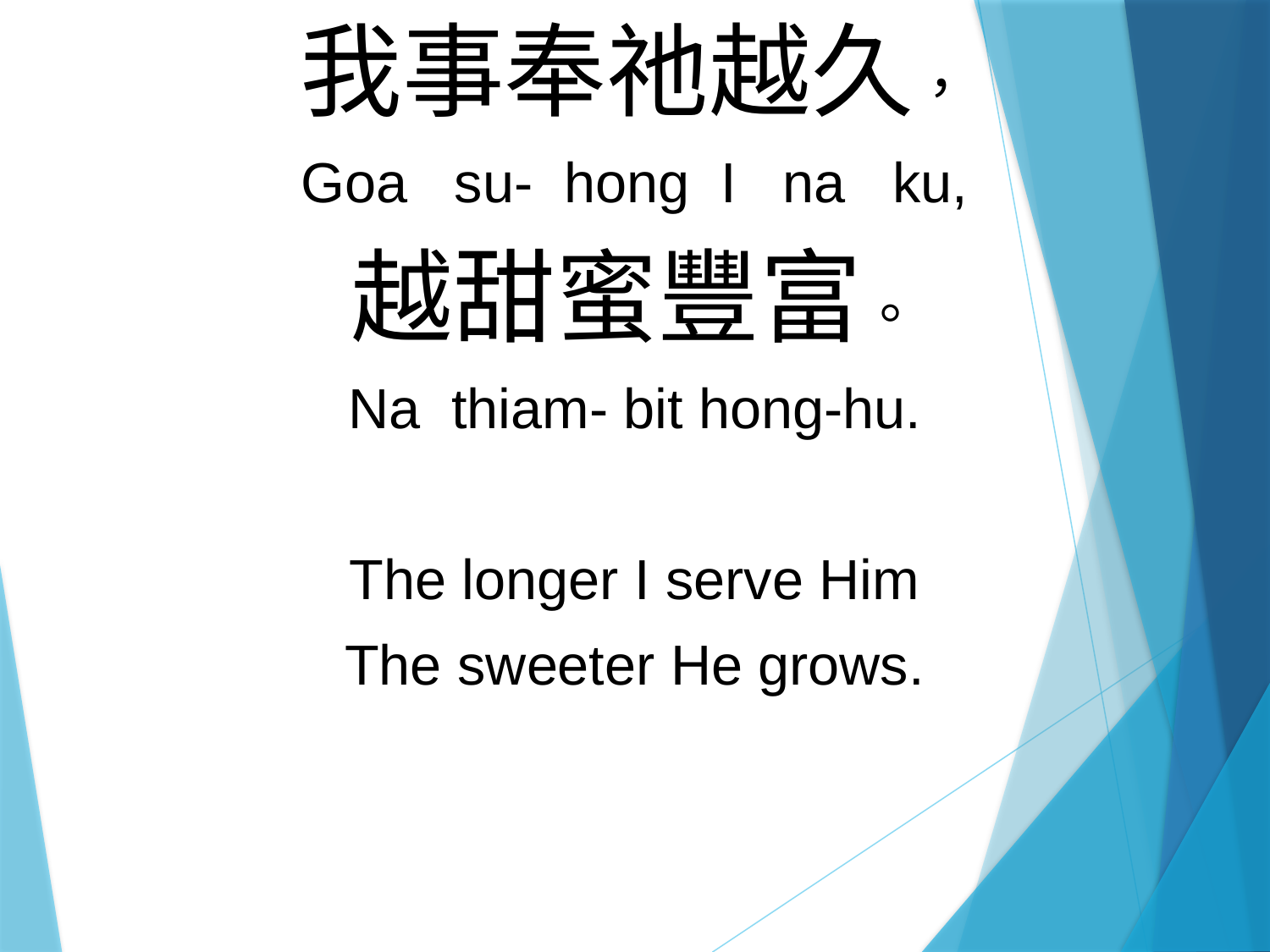

我事奉祂越久，
Goa   su-  hong  I   na   ku,
越甜蜜豐富。
Na  thiam- bit hong-hu.

The longer I serve Him
The sweeter He grows.